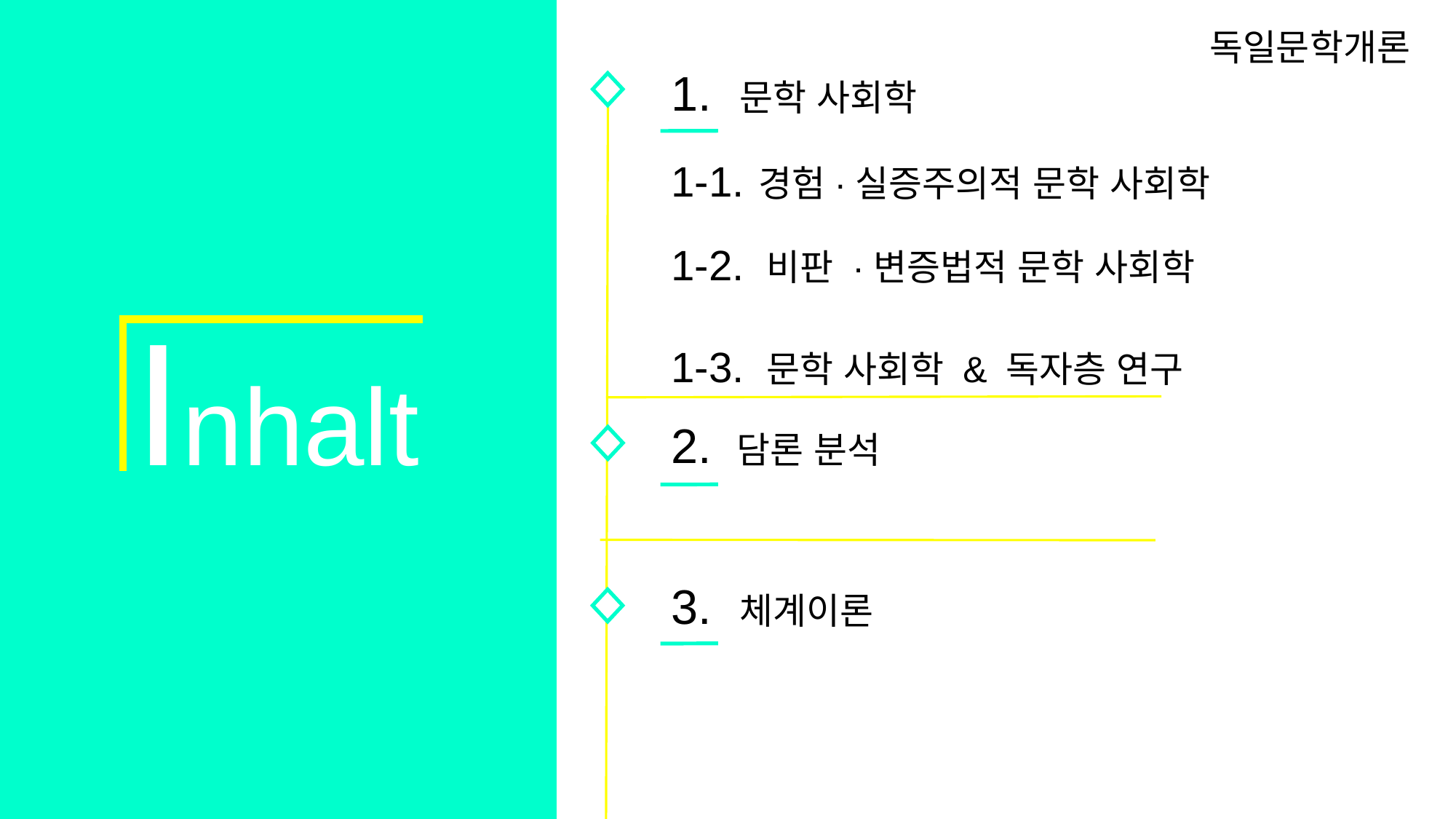

독일문학개론
1. 문학 사회학

1-1. 경험·실증주의적 문학 사회학

1-2. 비판 ·변증법적 문학 사회학

1-3. 문학 사회학 & 독자층 연구

Inhalt
2. 담론 분석

3. 체계이론